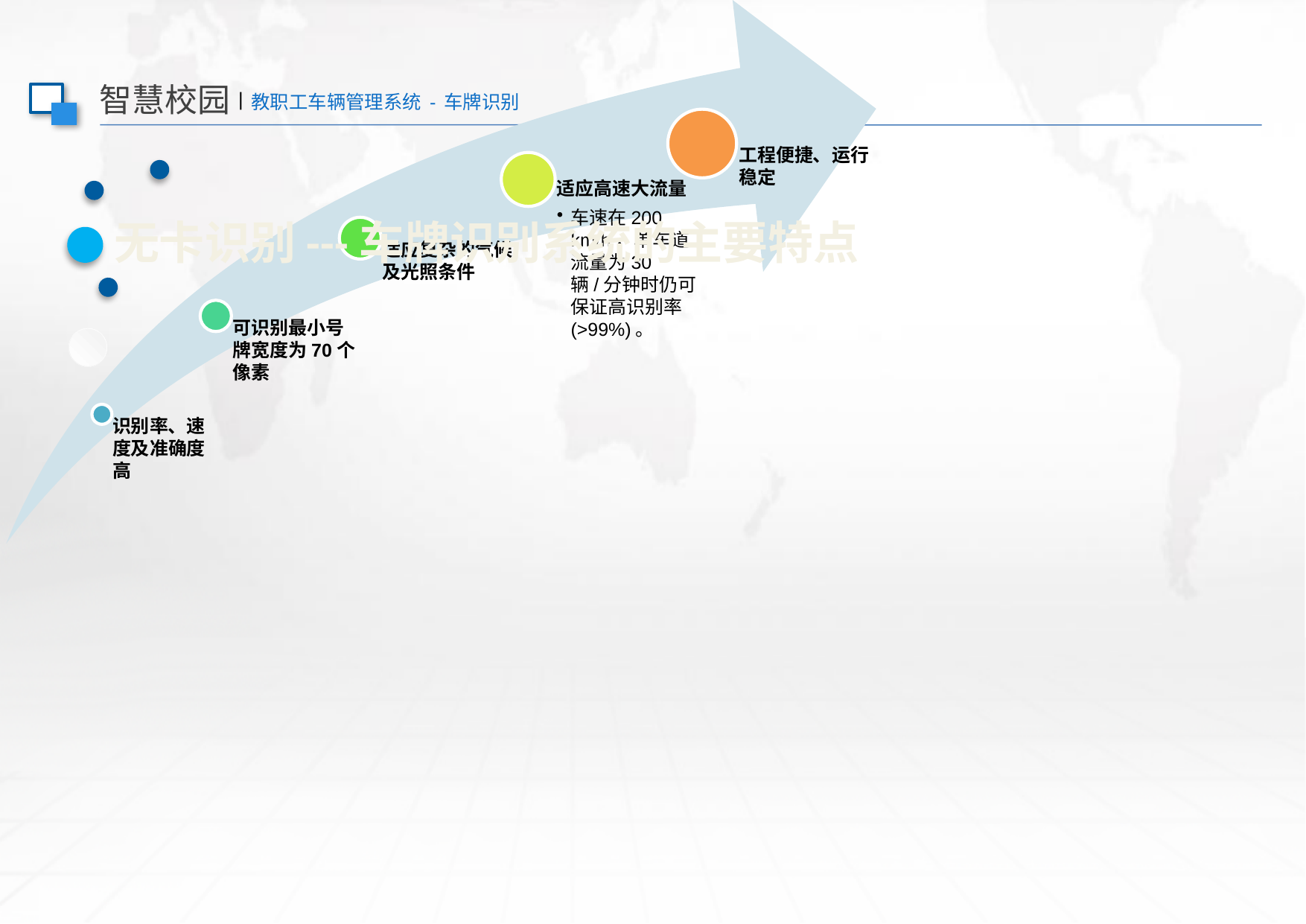

智慧校园|教职工车辆管理系统-车牌识别

识别率、速度及准确度高
可识别最小号牌宽度为70个像素
适应复杂的气候及光照条件
适应高速大流量
车速在200 km/h，单车道流量为30辆/分钟时仍可保证高识别率(>99%)。

工程便捷、运行稳定

无卡识别---车牌识别系统的主要特点